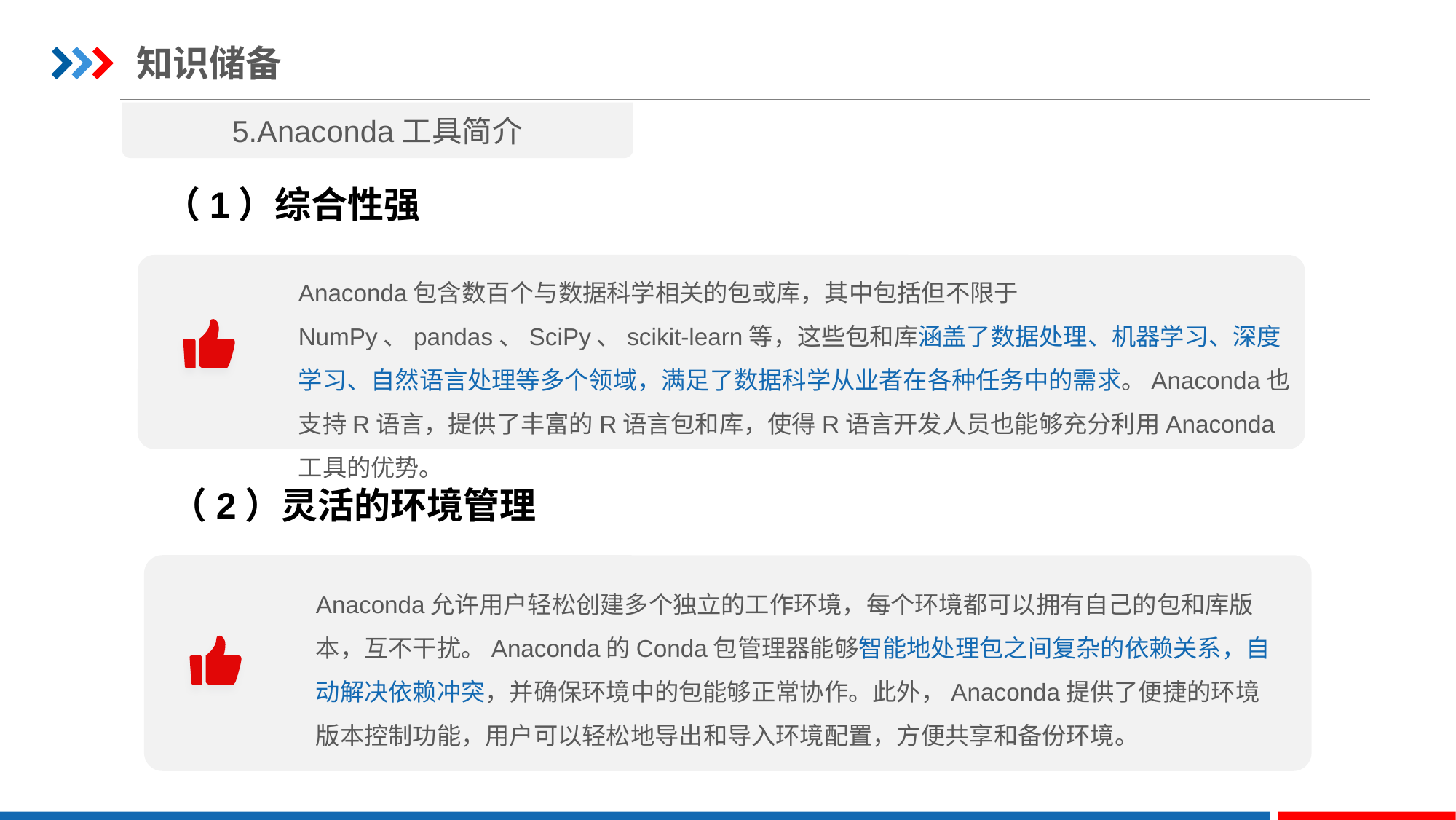

知识储备

5.Anaconda工具简介
（1）综合性强

Anaconda包含数百个与数据科学相关的包或库，其中包括但不限于NumPy、pandas、SciPy、scikit-learn等，这些包和库涵盖了数据处理、机器学习、深度学习、自然语言处理等多个领域，满足了数据科学从业者在各种任务中的需求。Anaconda也支持R语言，提供了丰富的R语言包和库，使得R语言开发人员也能够充分利用Anaconda工具的优势。

（2）灵活的环境管理

Anaconda允许用户轻松创建多个独立的工作环境，每个环境都可以拥有自己的包和库版本，互不干扰。Anaconda的Conda包管理器能够智能地处理包之间复杂的依赖关系，自动解决依赖冲突，并确保环境中的包能够正常协作。此外，Anaconda提供了便捷的环境版本控制功能，用户可以轻松地导出和导入环境配置，方便共享和备份环境。